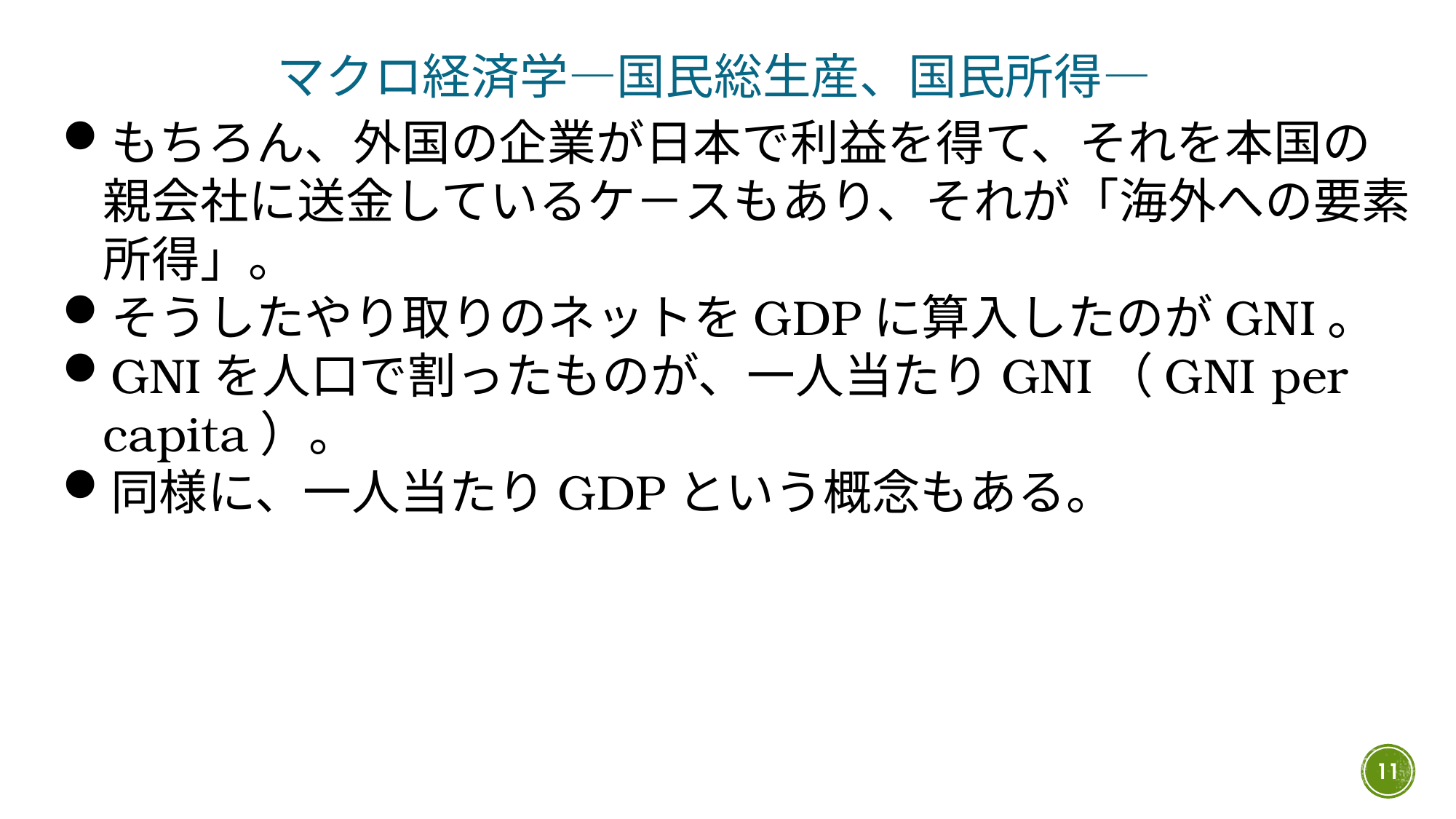

マクロ経済学―国民総生産、国民所得―
もちろん、外国の企業が日本で利益を得て、それを本国の親会社に送金しているケ－スもあり、それが「海外への要素所得」。
そうしたやり取りのネットをGDPに算入したのがGNI。
GNIを人口で割ったものが、一人当たりGNI（GNI per capita）。
同様に、一人当たりGDPという概念もある。
11